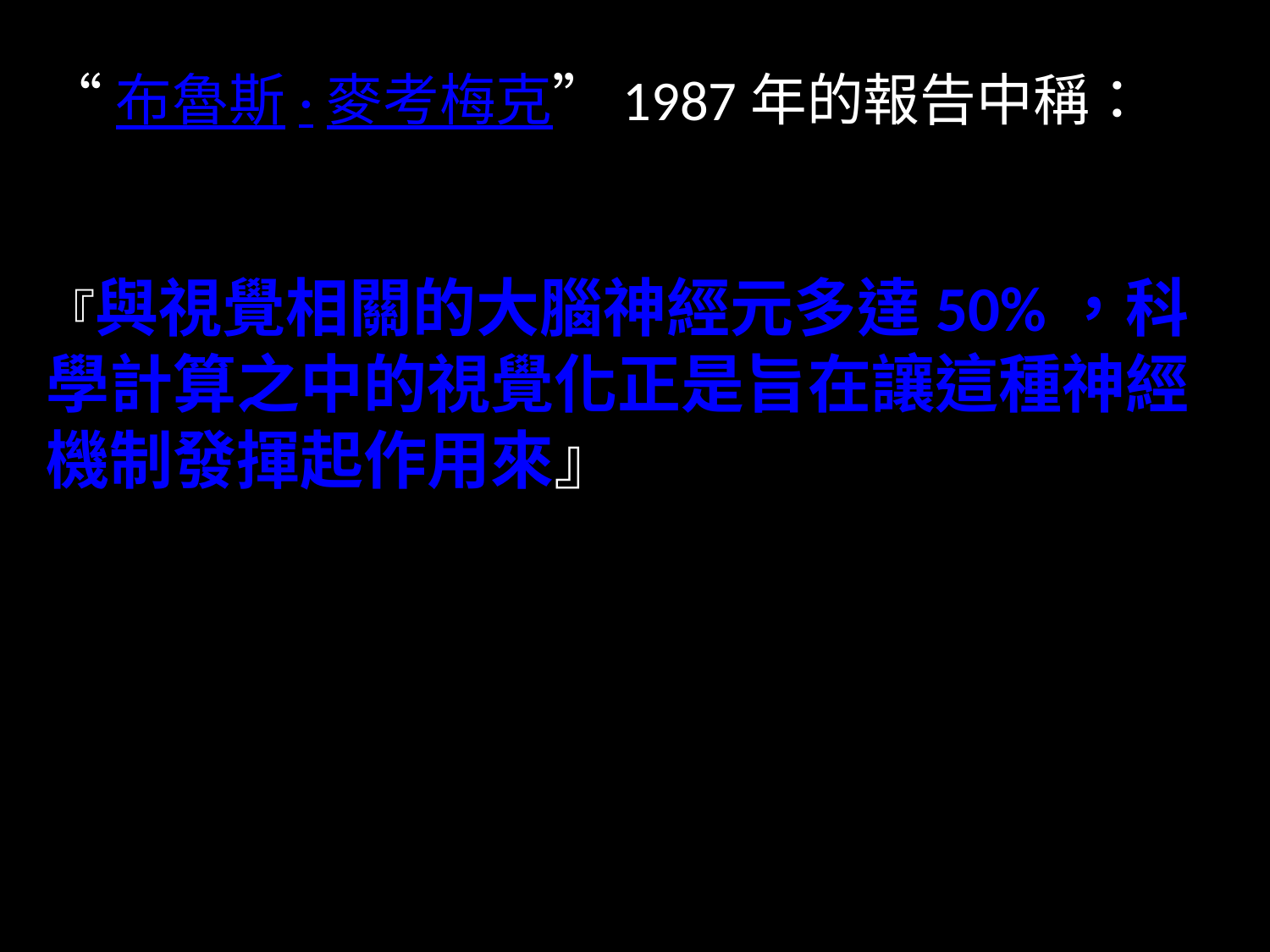

“布魯斯·麥考梅克”1987年的報告中稱：

『與視覺相關的大腦神經元多達50%，科學計算之中的視覺化正是旨在讓這種神經機制發揮起作用來』